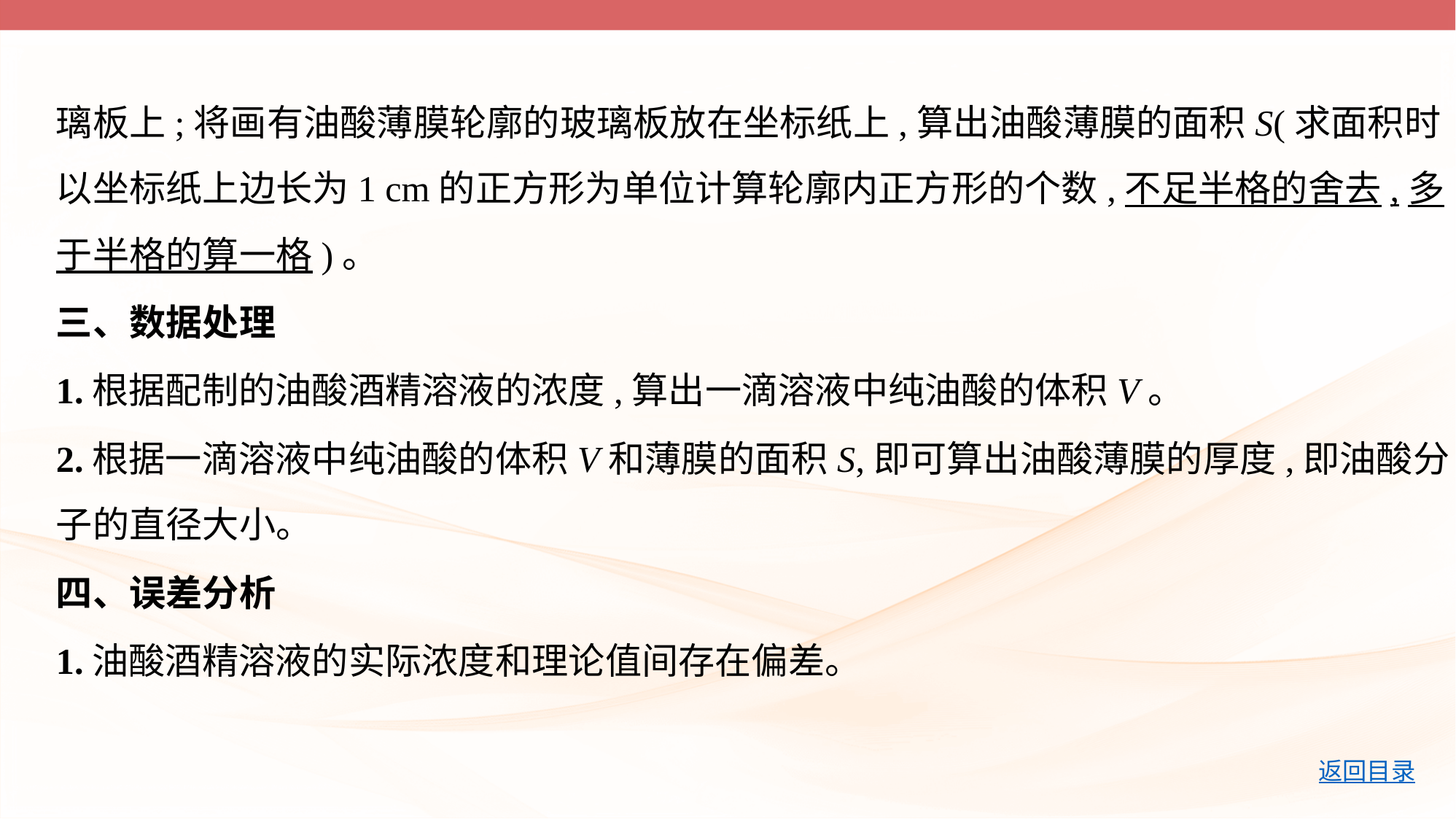

璃板上;将画有油酸薄膜轮廓的玻璃板放在坐标纸上,算出油酸薄膜的面积S(求面积时
以坐标纸上边长为1 cm的正方形为单位计算轮廓内正方形的个数,不足半格的舍去,多
于半格的算一格)。
三、数据处理
1.根据配制的油酸酒精溶液的浓度,算出一滴溶液中纯油酸的体积V。
2.根据一滴溶液中纯油酸的体积V和薄膜的面积S,即可算出油酸薄膜的厚度,即油酸分
子的直径大小。
四、误差分析
1.油酸酒精溶液的实际浓度和理论值间存在偏差。